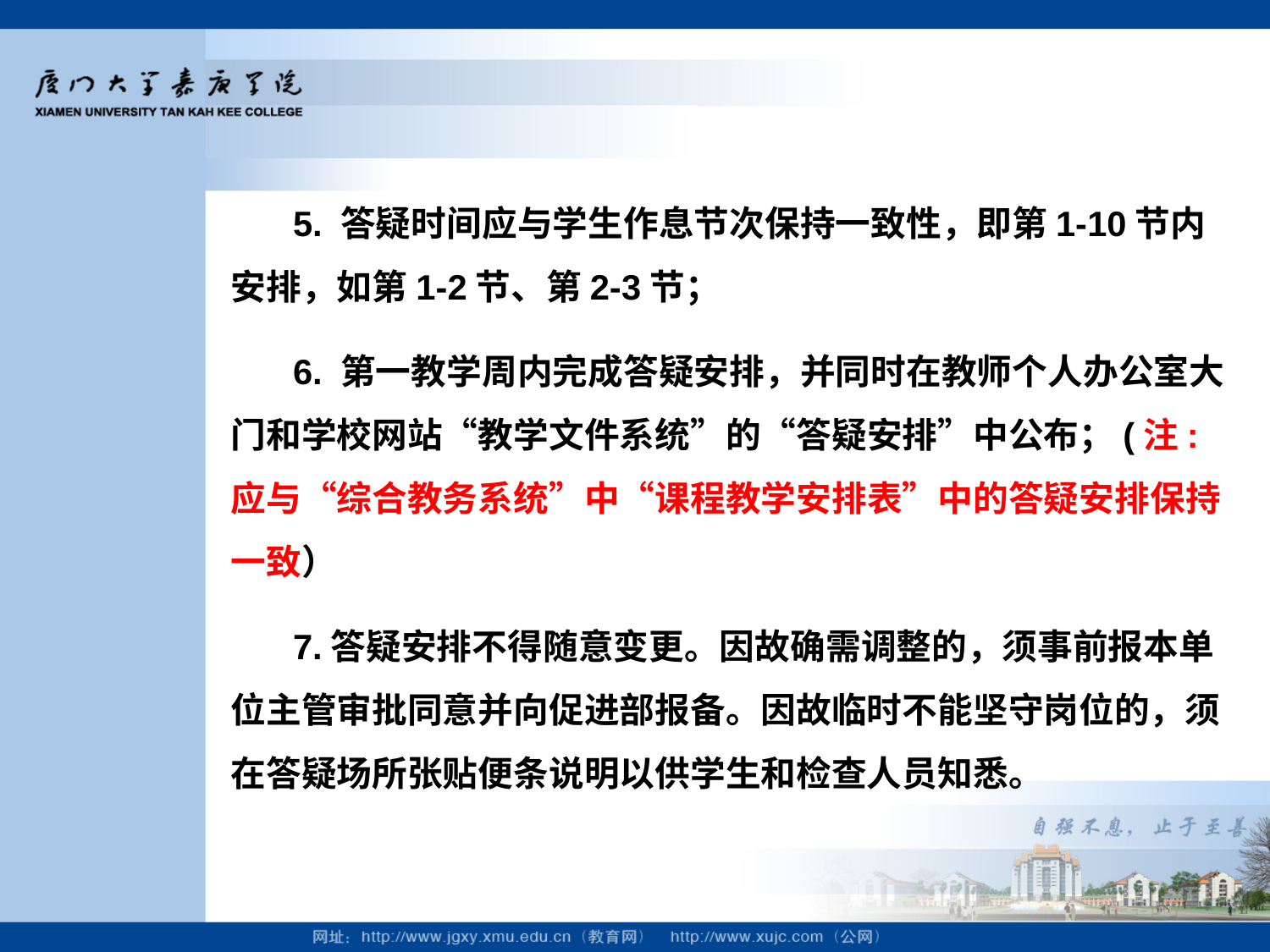

5. 答疑时间应与学生作息节次保持一致性，即第1-10节内安排，如第1-2节、第2-3节；
6. 第一教学周内完成答疑安排，并同时在教师个人办公室大门和学校网站“教学文件系统”的“答疑安排”中公布；(注:应与“综合教务系统”中“课程教学安排表”中的答疑安排保持一致）
7.答疑安排不得随意变更。因故确需调整的，须事前报本单位主管审批同意并向促进部报备。因故临时不能坚守岗位的，须在答疑场所张贴便条说明以供学生和检查人员知悉。